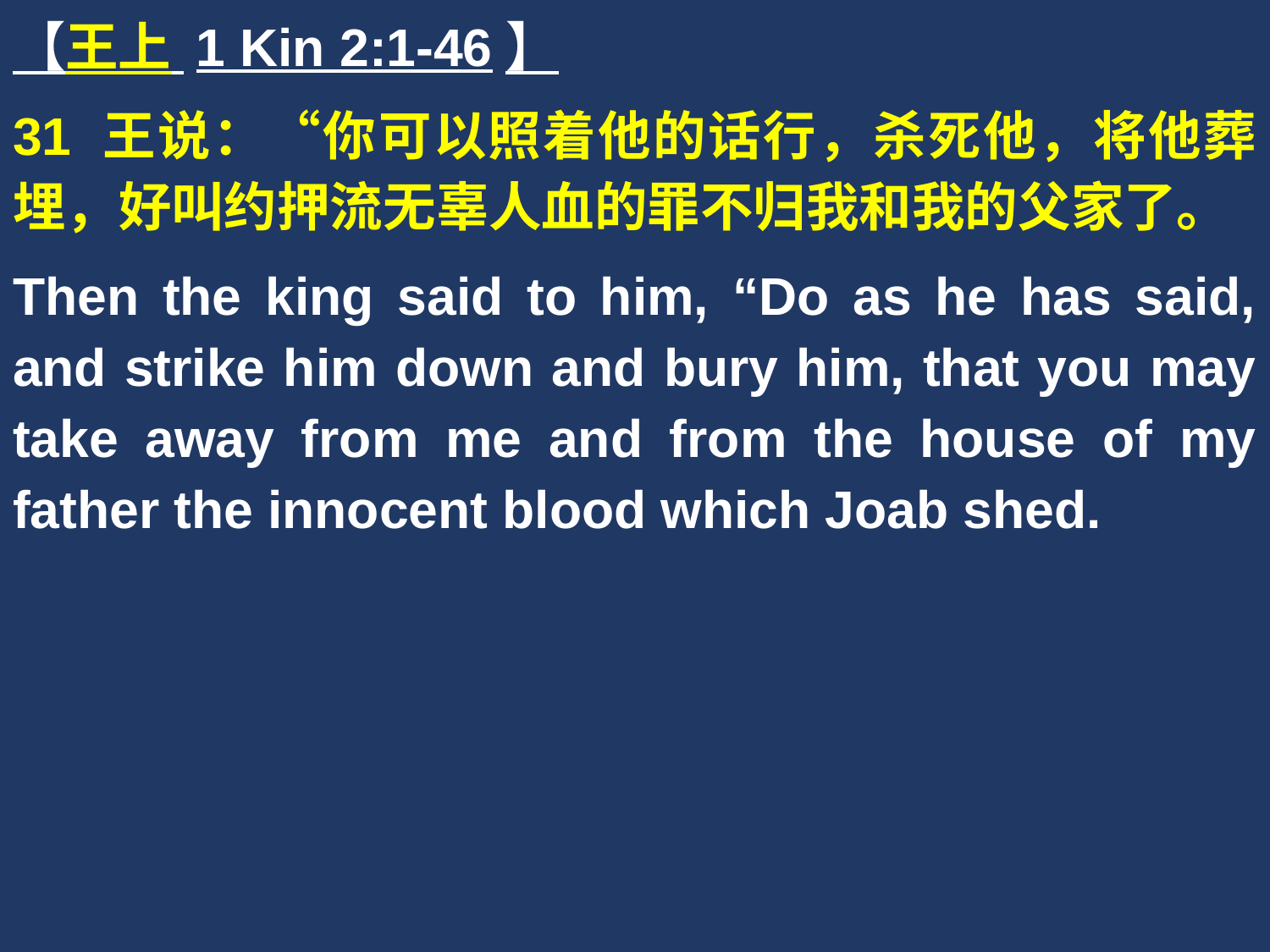

【王上 1 Kin 2:1-46】
31 王说：“你可以照着他的话行，杀死他，将他葬埋，好叫约押流无辜人血的罪不归我和我的父家了。
Then the king said to him, “Do as he has said, and strike him down and bury him, that you may take away from me and from the house of my father the innocent blood which Joab shed.